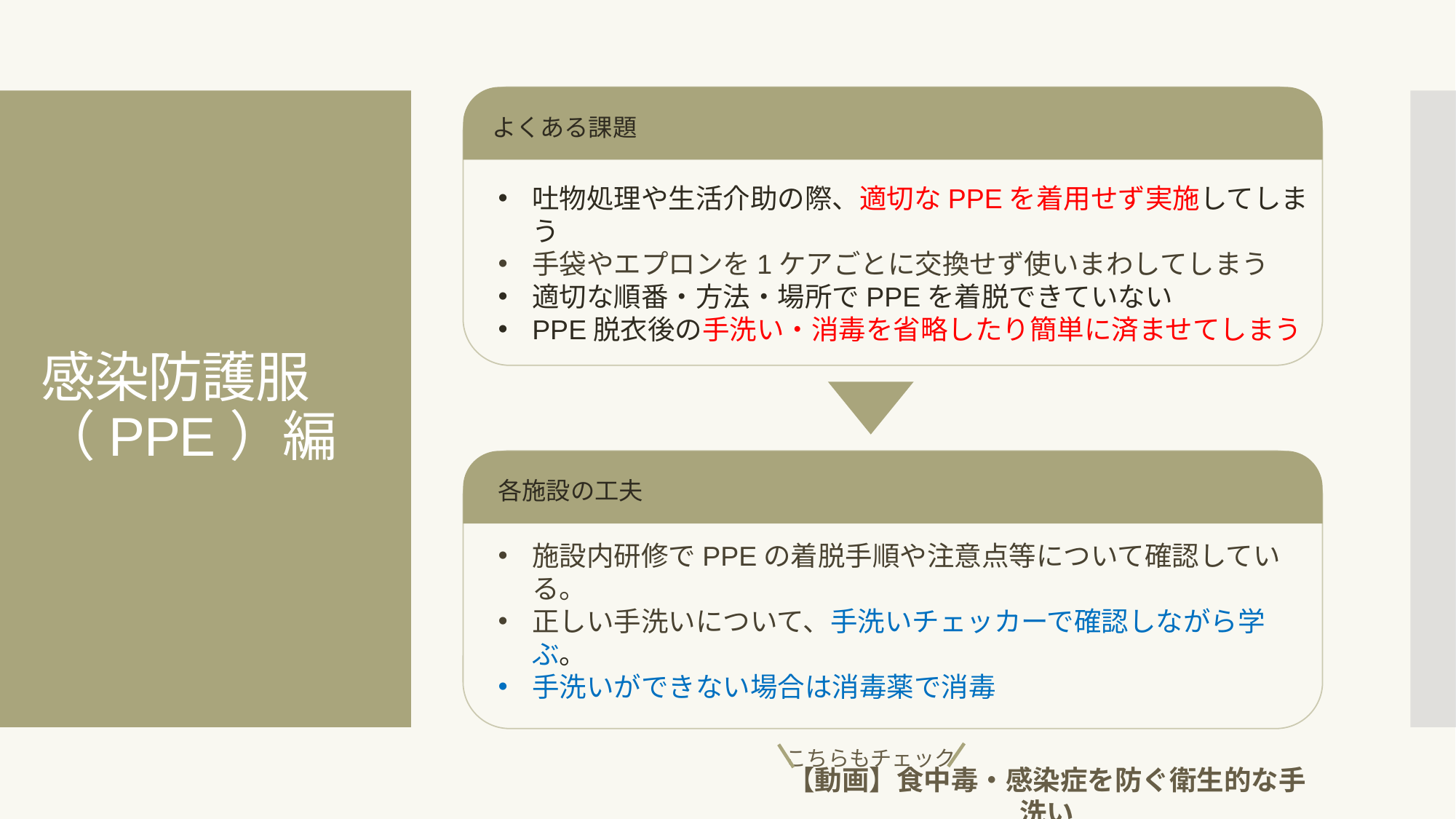

よくある課題
# 感染防護服（PPE）編
吐物処理や生活介助の際、適切なPPEを着用せず実施してしまう
手袋やエプロンを1ケアごとに交換せず使いまわしてしまう
適切な順番・方法・場所でPPEを着脱できていない
PPE脱衣後の手洗い・消毒を省略したり簡単に済ませてしまう

各施設の工夫
施設内研修でPPEの着脱手順や注意点等について確認している。
正しい手洗いについて、手洗いチェッカーで確認しながら学ぶ。
手洗いができない場合は消毒薬で消毒
こちらもチェック
【動画】食中毒・感染症を防ぐ衛生的な手洗い